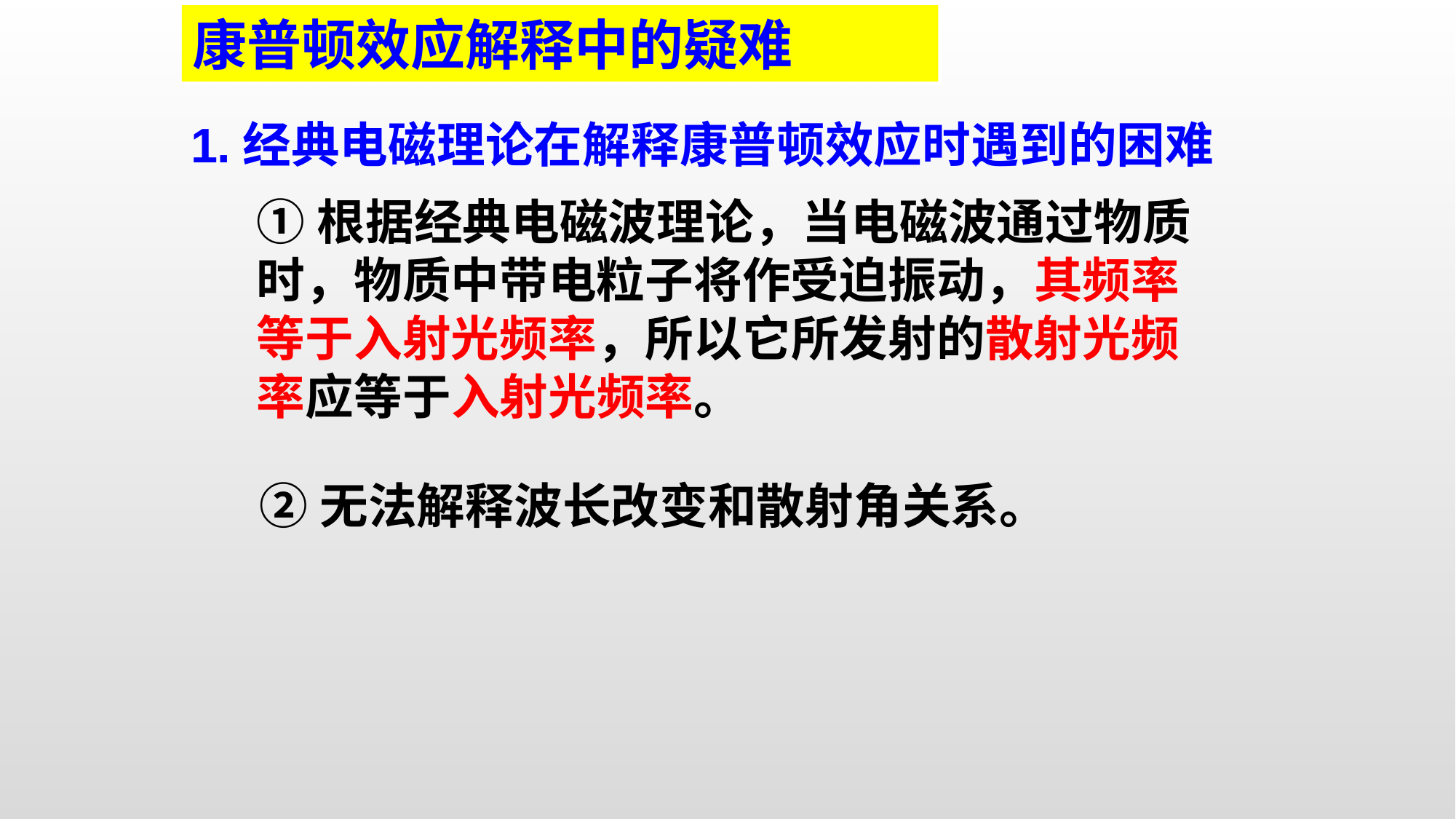

康普顿效应解释中的疑难
1.经典电磁理论在解释康普顿效应时遇到的困难

①根据经典电磁波理论，当电磁波通过物质时，物质中带电粒子将作受迫振动，其频率等于入射光频率，所以它所发射的散射光频率应等于入射光频率。
②无法解释波长改变和散射角关系。